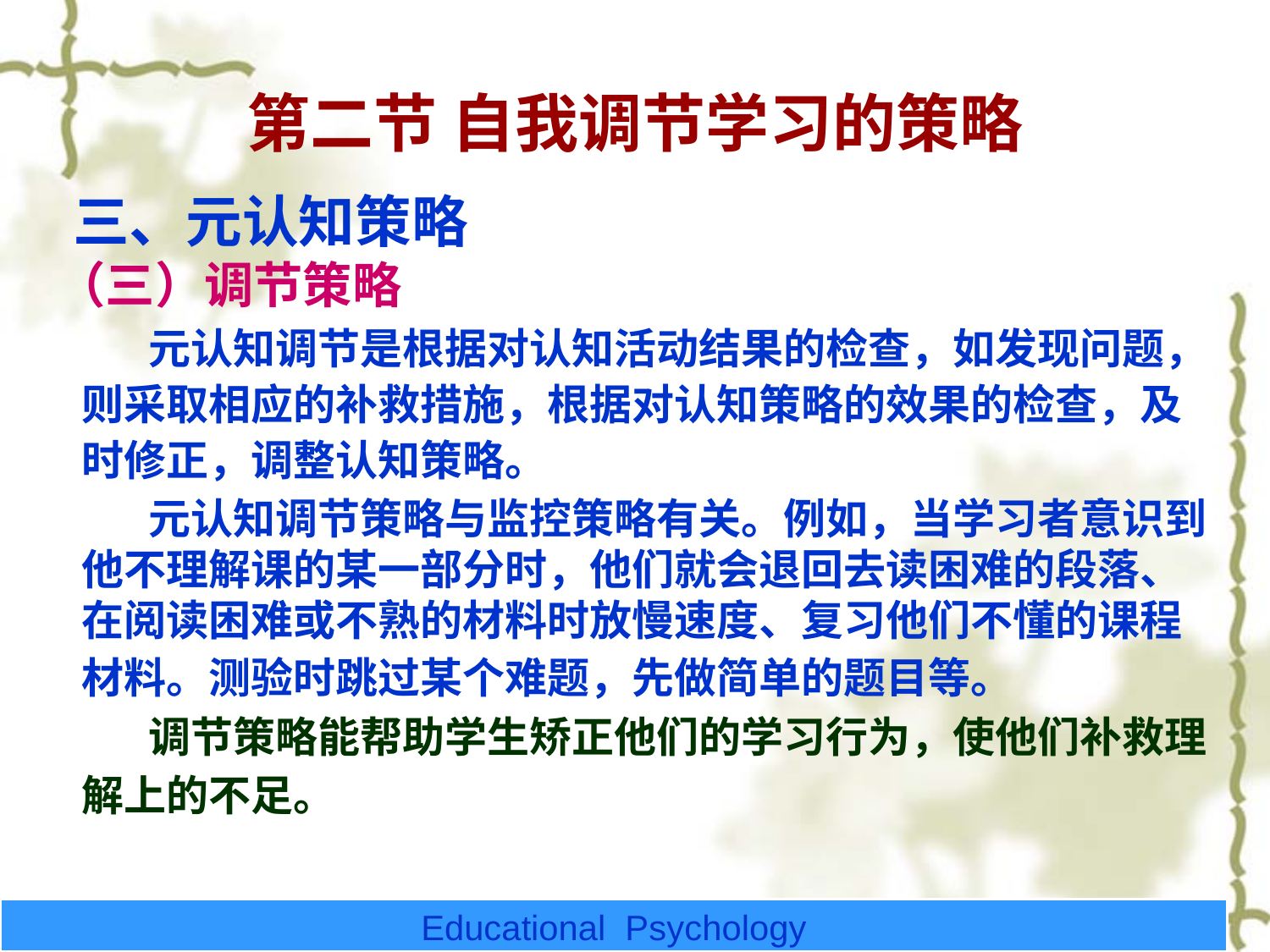

# 第二节 自我调节学习的策略
  三、元认知策略
 （三）调节策略
           元认知调节是根据对认知活动结果的检查，如发现问题，则采取相应的补救措施，根据对认知策略的效果的检查，及时修正，调整认知策略。
           元认知调节策略与监控策略有关。例如，当学习者意识到他不理解课的某一部分时，他们就会退回去读困难的段落、在阅读困难或不熟的材料时放慢速度、复习他们不懂的课程材料。测验时跳过某个难题，先做简单的题目等。
           调节策略能帮助学生矫正他们的学习行为，使他们补救理解上的不足。
Educational  Psychology